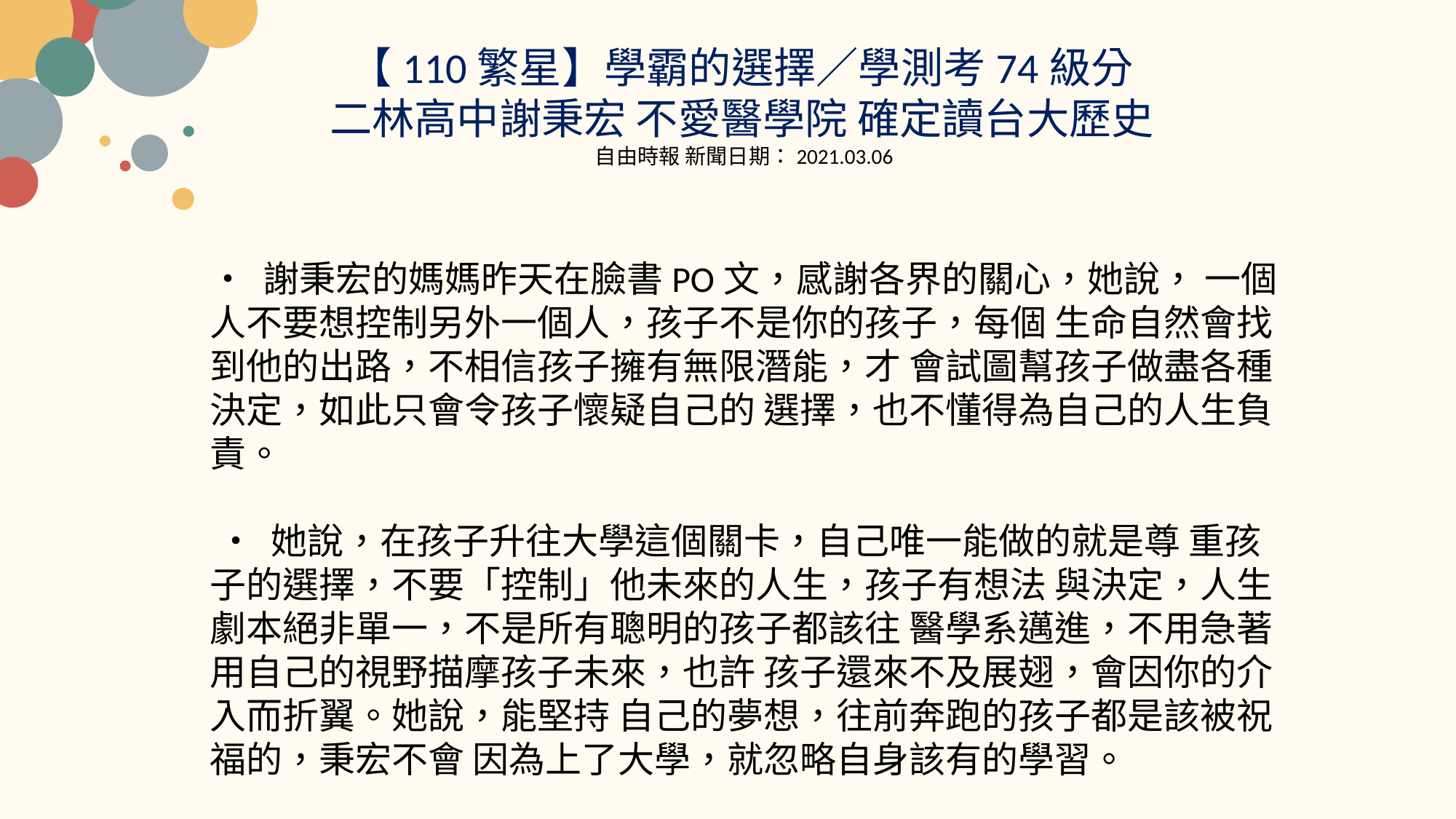

【110繁星】學霸的選擇／學測考74級分
二林高中謝秉宏 不愛醫學院 確定讀台大歷史
自由時報 新聞日期：2021.03.06

• 謝秉宏的媽媽昨天在臉書PO文，感謝各界的關心，她說， 一個人不要想控制另外一個人，孩子不是你的孩子，每個 生命自然會找到他的出路，不相信孩子擁有無限潛能，才 會試圖幫孩子做盡各種決定，如此只會令孩子懷疑自己的 選擇，也不懂得為自己的人生負責。

 • 她說，在孩子升往大學這個關卡，自己唯一能做的就是尊 重孩子的選擇，不要「控制」他未來的人生，孩子有想法 與決定，人生劇本絕非單一，不是所有聰明的孩子都該往 醫學系邁進，不用急著用自己的視野描摩孩子未來，也許 孩子還來不及展翅，會因你的介入而折翼。她說，能堅持 自己的夢想，往前奔跑的孩子都是該被祝福的，秉宏不會 因為上了大學，就忽略自身該有的學習。